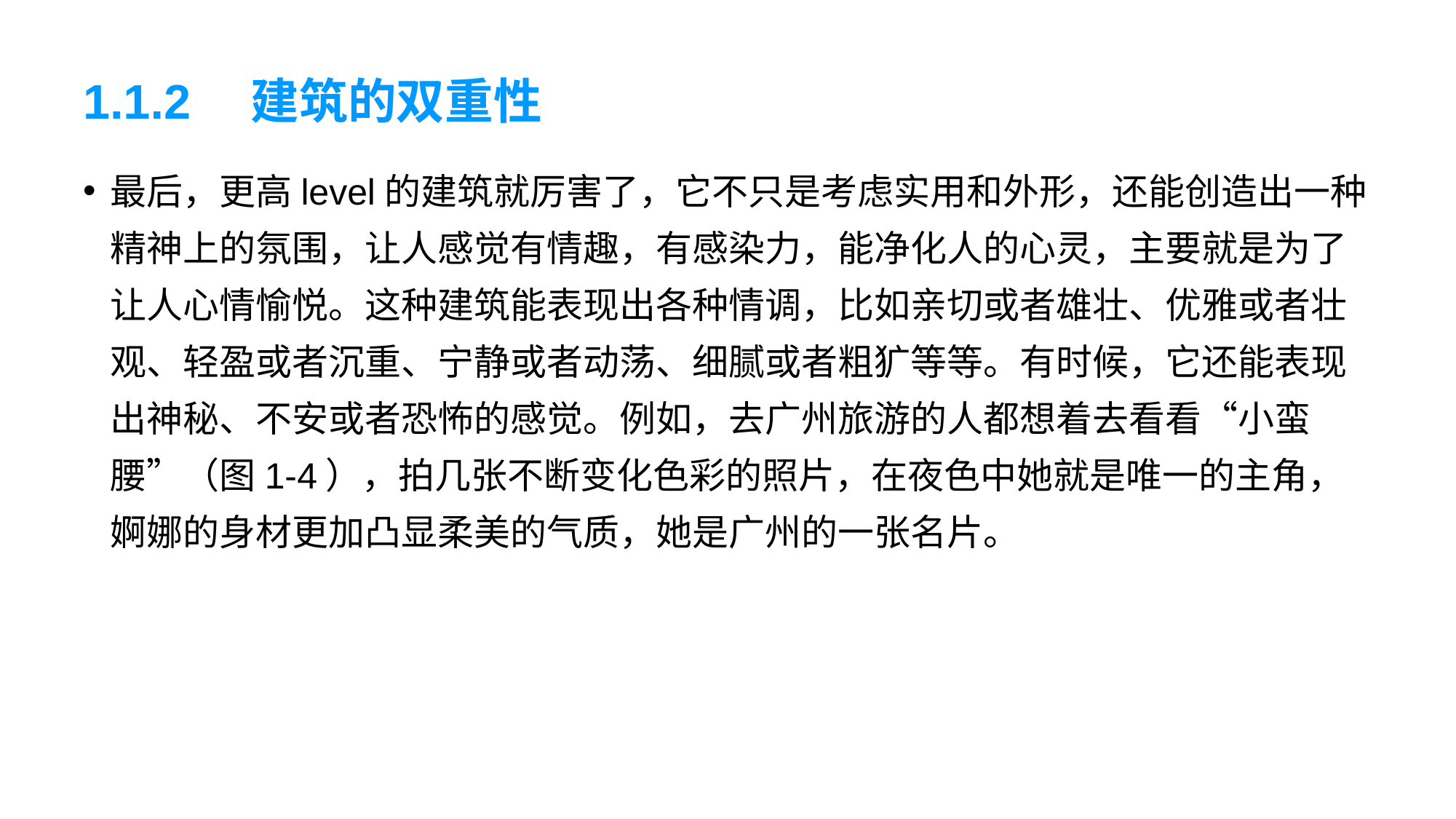

# 1.1.2 建筑的双重性
最后，更高level的建筑就厉害了，它不只是考虑实用和外形，还能创造出一种精神上的氛围，让人感觉有情趣，有感染力，能净化人的心灵，主要就是为了让人心情愉悦。这种建筑能表现出各种情调，比如亲切或者雄壮、优雅或者壮观、轻盈或者沉重、宁静或者动荡、细腻或者粗犷等等。有时候，它还能表现出神秘、不安或者恐怖的感觉。例如，去广州旅游的人都想着去看看“小蛮腰”（图1-4），拍几张不断变化色彩的照片，在夜色中她就是唯一的主角，婀娜的身材更加凸显柔美的气质，她是广州的一张名片。